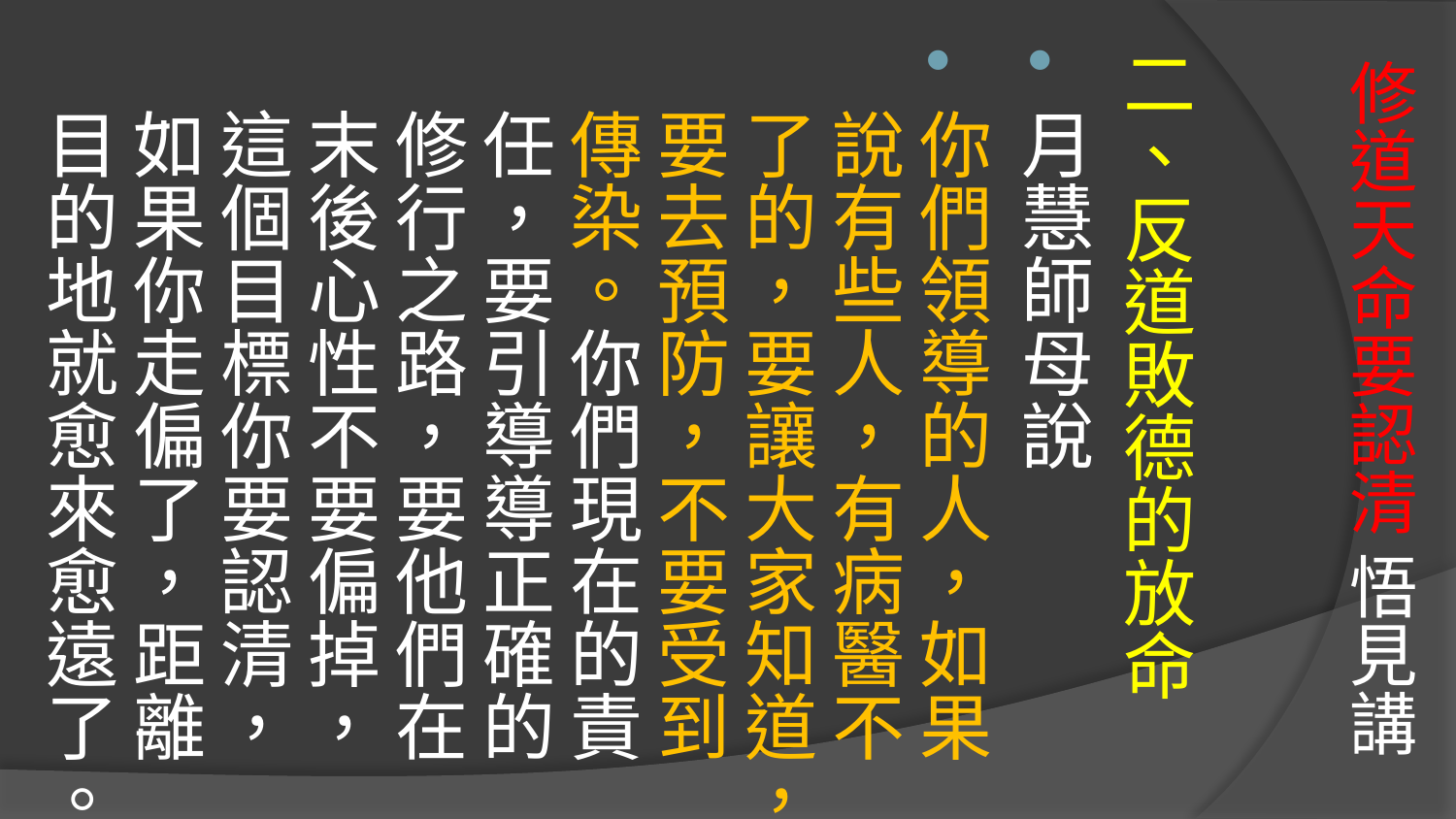

# 修道天命要認清 悟見講
二、反道敗德的放命
月慧師母說
你們領導的人，如果說有些人，有病醫不了的，要讓大家知道，要去預防，不要受到傳染。你們現在的責任，要引導導正確的修行之路，要他們在末後心性不要偏掉，這個目標你要認清，如果你走偏了，距離目的地就愈來愈遠了。